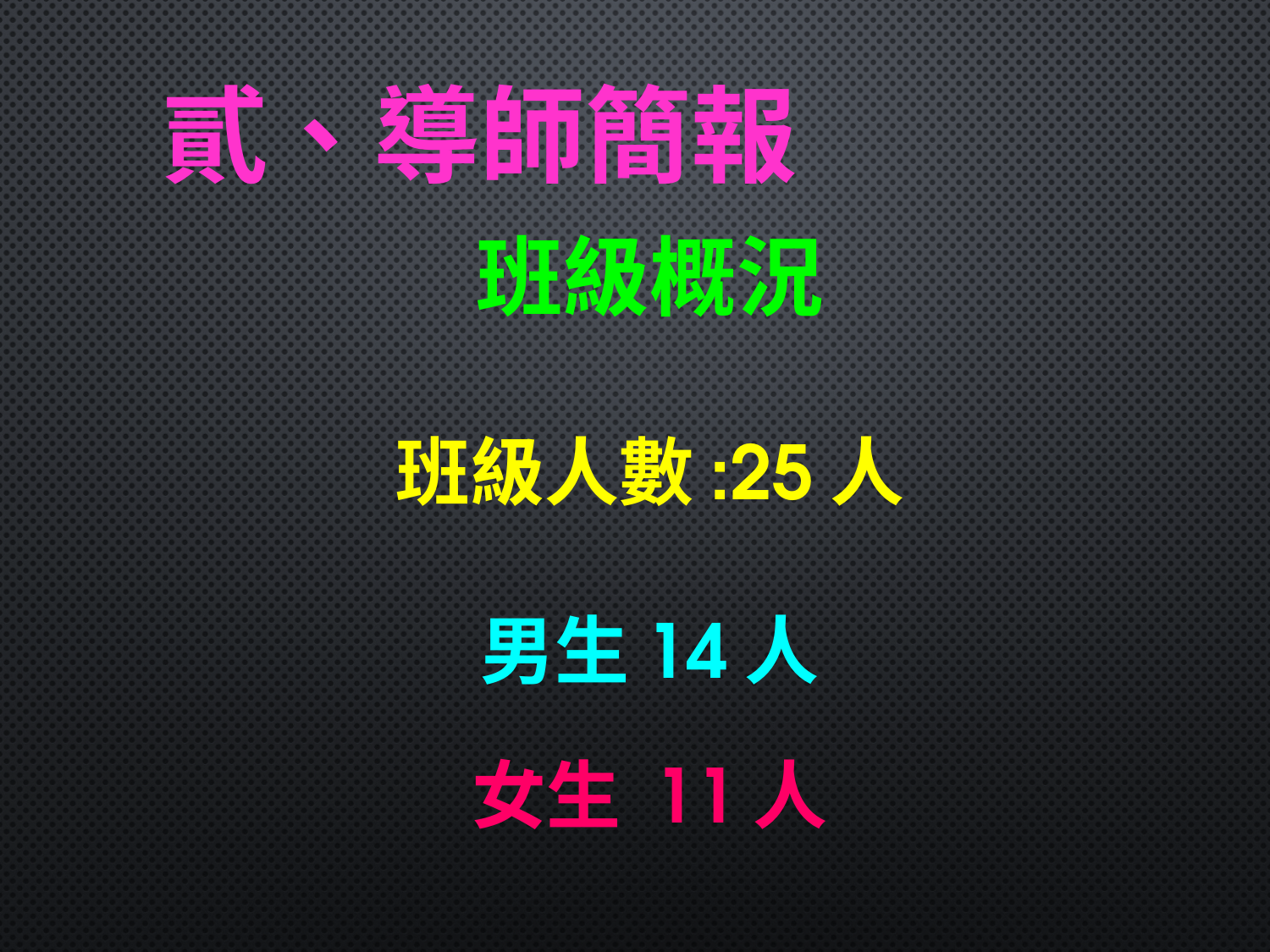

# 貳、導師簡報
班級概況

班級人數:25人

男生14人

女生 11人